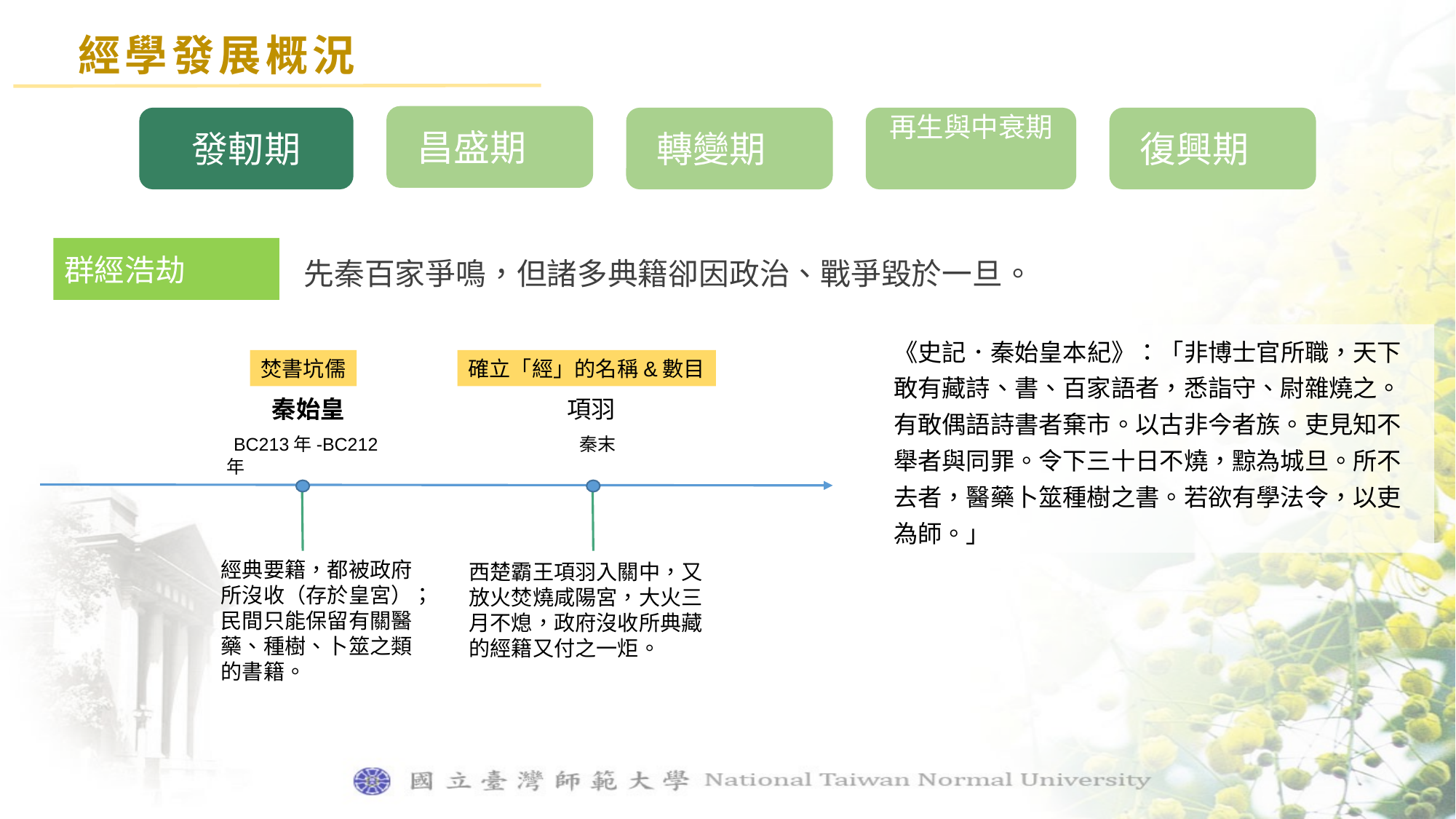

經學發展概況
昌盛期
發軔期
轉變期
再生與中衰期
復興期
群經浩劫
先秦百家爭鳴，但諸多典籍卻因政治、戰爭毀於一旦。
《史記．秦始皇本紀》：「非博士官所職，天下敢有藏詩、書、百家語者，悉詣守、尉雜燒之。有敢偶語詩書者棄市。以古非今者族。吏見知不舉者與同罪。令下三十日不燒，黥為城旦。所不去者，醫藥卜筮種樹之書。若欲有學法令，以吏為師。」
焚書坑儒
確立「經」的名稱&數目
 秦始皇
 項羽
 BC213年-BC212年
 秦末

經典要籍，都被政府所沒收（存於皇宮）；民間只能保留有關醫藥、種樹、卜筮之類的書籍。
西楚霸王項羽入關中，又放火焚燒咸陽宮，大火三月不熄，政府沒收所典藏的經籍又付之一炬。